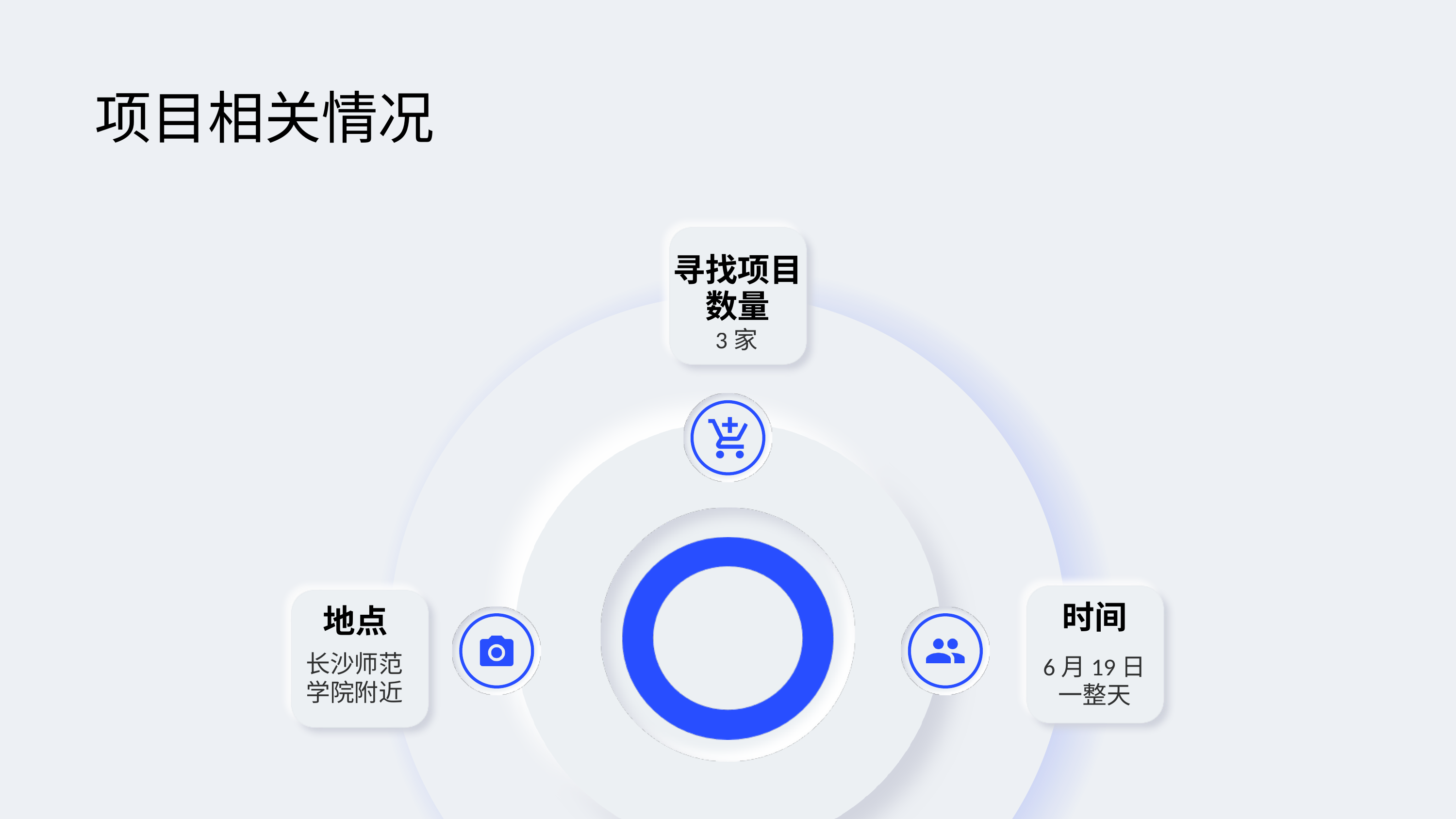

项目相关情况

寻找项目数量
3家

时间
6月19日
一整天
地点
长沙师范
学院附近